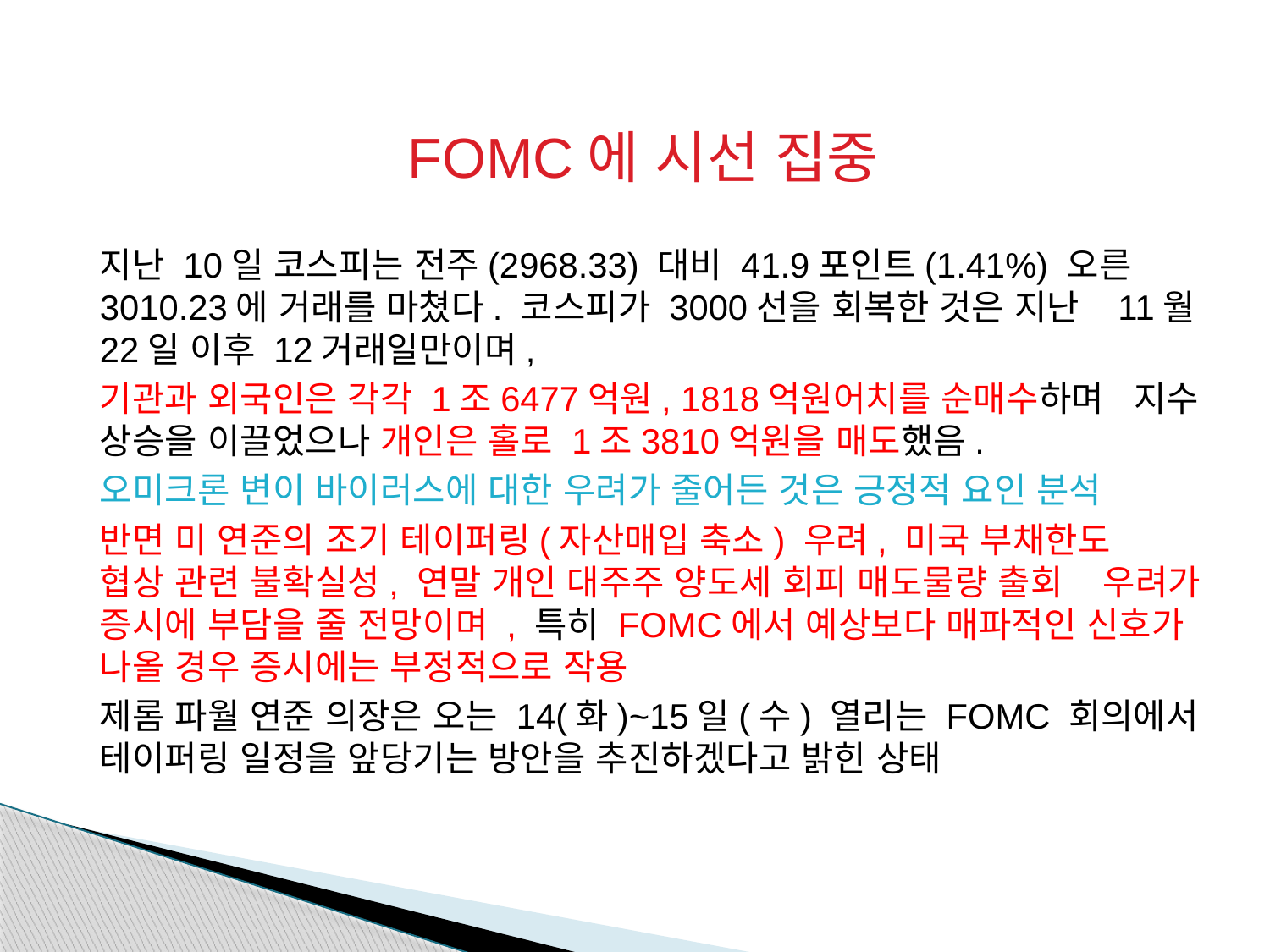

# FOMC에 시선 집중
지난 10일 코스피는 전주(2968.33) 대비 41.9포인트(1.41%) 오른 3010.23에 거래를 마쳤다. 코스피가 3000선을 회복한 것은 지난   11월 22일 이후 12거래일만이며,
기관과 외국인은 각각 1조6477억원, 1818억원어치를 순매수하며   지수 상승을 이끌었으나 개인은 홀로 1조3810억원을 매도했음.
오미크론 변이 바이러스에 대한 우려가 줄어든 것은 긍정적 요인 분석
반면 미 연준의 조기 테이퍼링(자산매입 축소) 우려, 미국 부채한도   협상 관련 불확실성, 연말 개인 대주주 양도세 회피 매도물량 출회    우려가 증시에 부담을 줄 전망이며 , 특히 FOMC에서 예상보다 매파적인 신호가 나올 경우 증시에는 부정적으로 작용
제롬 파월 연준 의장은 오는 14(화)~15일(수) 열리는 FOMC 회의에서 테이퍼링 일정을 앞당기는 방안을 추진하겠다고 밝힌 상태